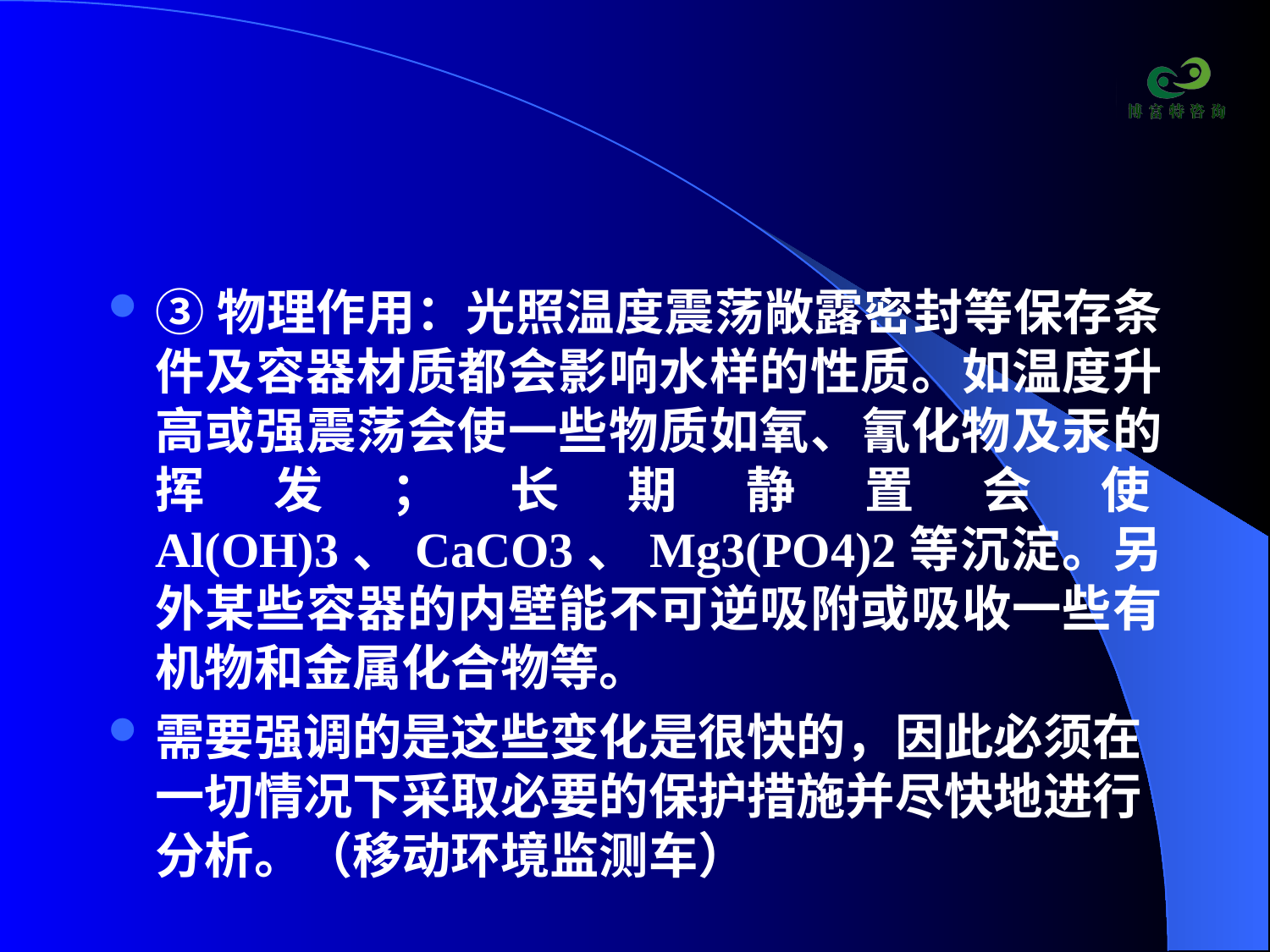

#
③物理作用：光照温度震荡敞露密封等保存条件及容器材质都会影响水样的性质。如温度升高或强震荡会使一些物质如氧、氰化物及汞的挥发；长期静置会使Al(OH)3、CaCO3、Mg3(PO4)2等沉淀。另外某些容器的内壁能不可逆吸附或吸收一些有机物和金属化合物等。
需要强调的是这些变化是很快的，因此必须在一切情况下采取必要的保护措施并尽快地进行分析。（移动环境监测车）